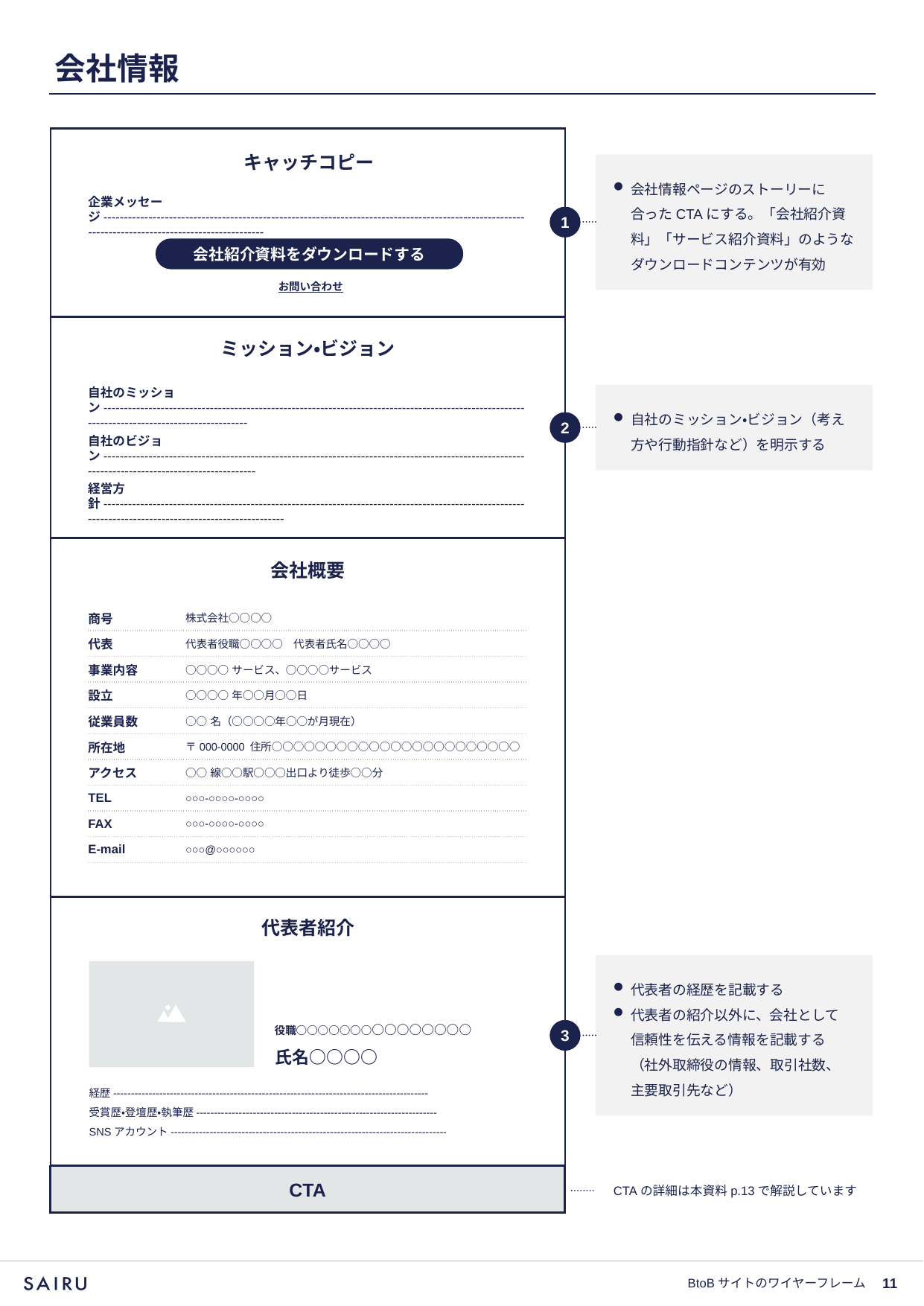

# 会社情報

キャッチコピー
会社情報ページのストーリーに
合ったCTAにする。「会社紹介資料」「サービス紹介資料」のような
ダウンロードコンテンツが有効
企業メッセージ--------------------------------------------------------------------------------------------------------------------------------------------------
1
会社紹介資料をダウンロードする
お問い合わせ

ミッション・ビジョン
自社のミッション----------------------------------------------------------------------------------------------------------------------------------------------
自社のミッション・ビジョン（考え方や行動指針など）を明示する
2
自社のビジョン------------------------------------------------------------------------------------------------------------------------------------------------
経営方針-------------------------------------------------------------------------------------------------------------------------------------------------------

会社概要
| 商号 | 株式会社○○○○ |
| --- | --- |
| 代表 | 代表者役職○○○○　代表者氏名○○○○ |
| 事業内容 | ○○○○サービス、○○○○サービス |
| 設立 | ○○○○年○○月○○日 |
| 従業員数 | ○○名（○○○○年○○が月現在） |
| 所在地 | 〒000-0000 住所○○○○○○○○○○○○○○○○○○○○○○○ |
| アクセス | ○○線○○駅○○○出口より徒歩○○分 |
| TEL | ○○○-○○○○-○○○○ |
| FAX | ○○○-○○○○-○○○○ |
| E-mail | ○○○@○○○○○○ |

代表者紹介
代表者の経歴を記載する
代表者の紹介以外に、会社として
信頼性を伝える情報を記載する
（社外取締役の情報、取引社数、
主要取引先など）

3
役職○○○○○○○○○○○○○○○
氏名○○○○
経歴-----------------------------------------------------------------------------------------
受賞歴・登壇歴・執筆歴--------------------------------------------------------------------
SNSアカウント------------------------------------------------------------------------------
CTA
CTAの詳細は本資料p.13で解説しています
BtoBサイトのワイヤーフレーム
11